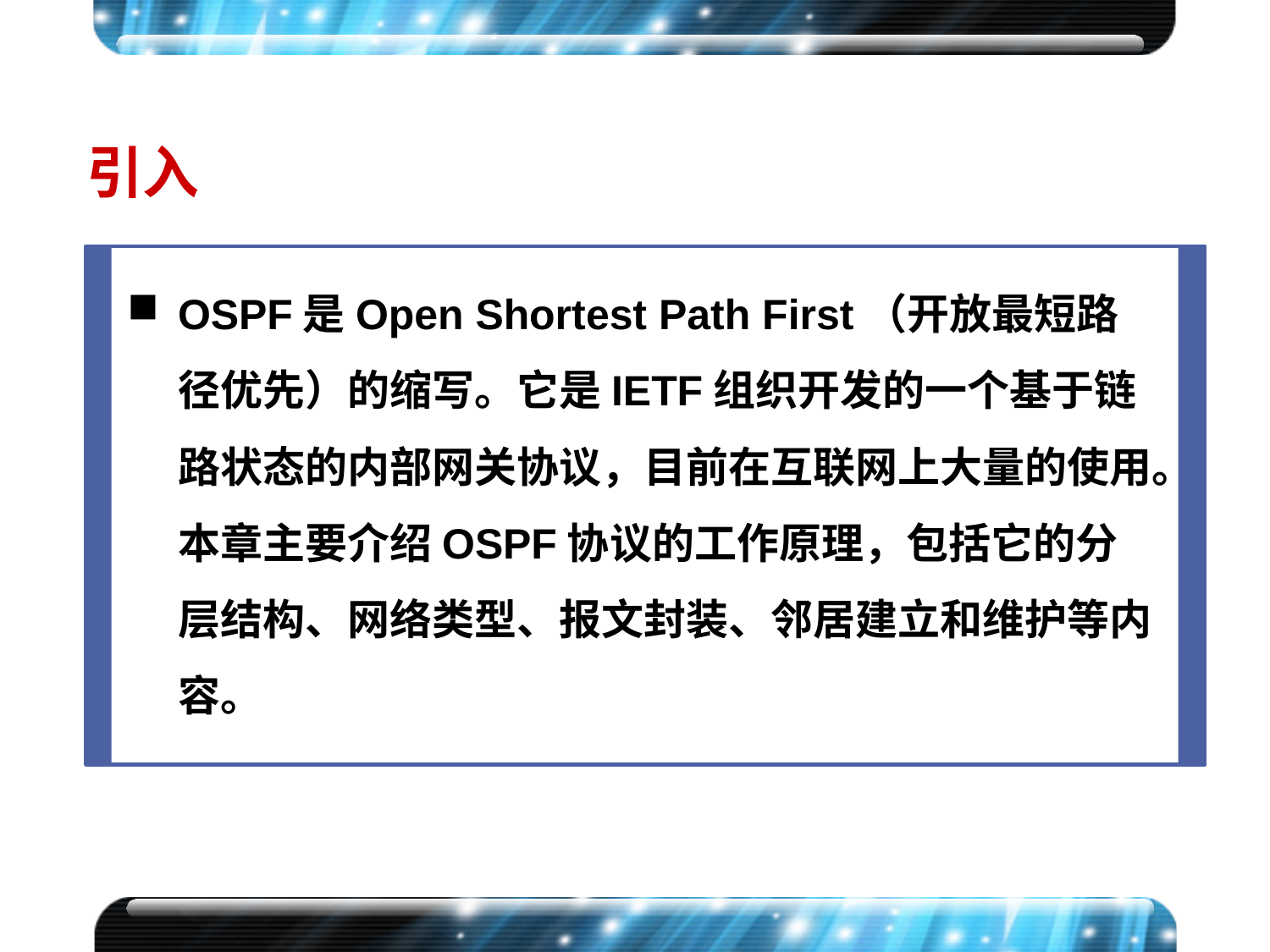

引入

OSPF是Open Shortest Path First（开放最短路径优先）的缩写。它是IETF组织开发的一个基于链路状态的内部网关协议，目前在互联网上大量的使用。本章主要介绍OSPF协议的工作原理，包括它的分层结构、网络类型、报文封装、邻居建立和维护等内容。